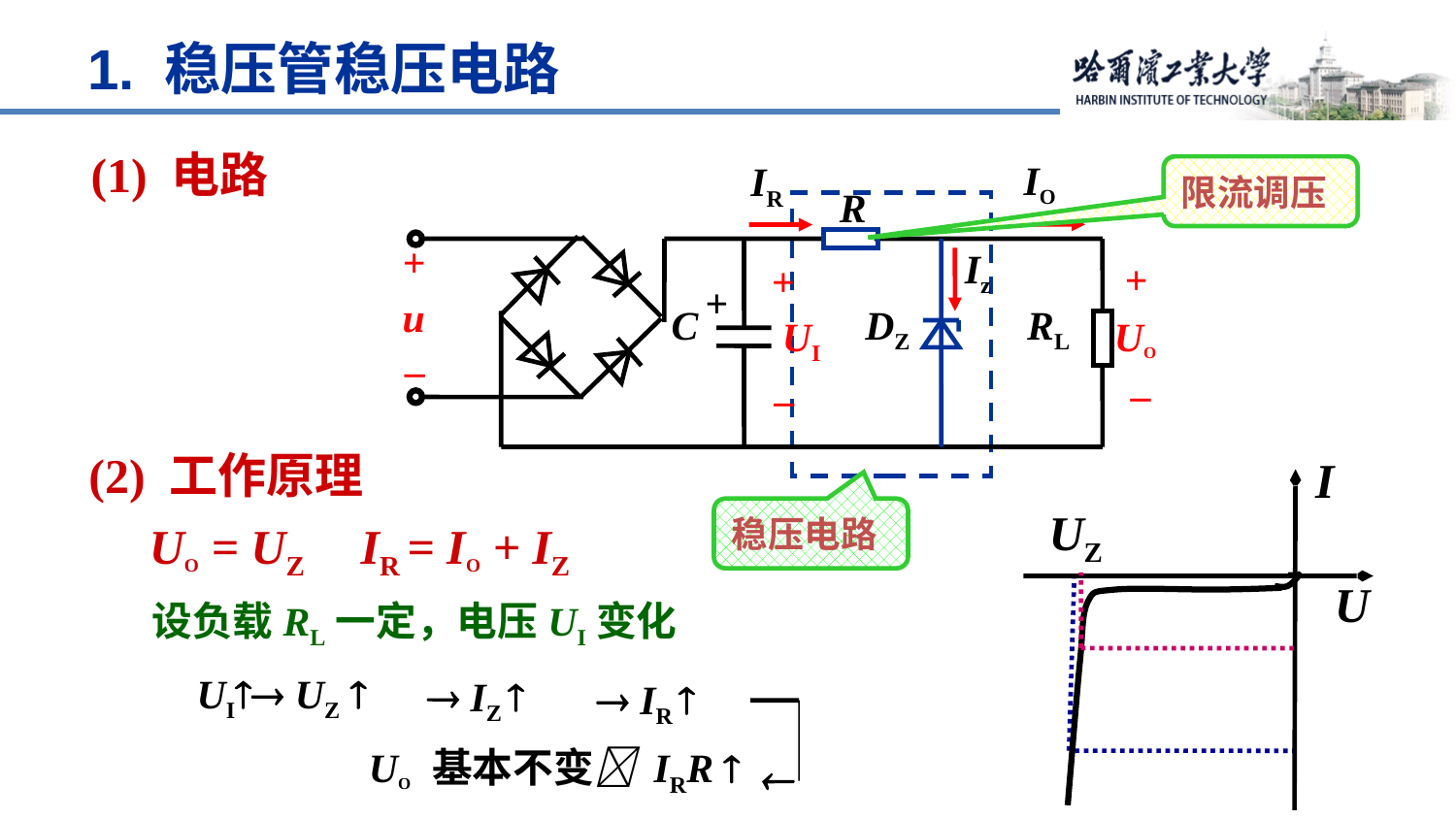

1. 稳压管稳压电路
(1) 电路
IO
IR
R

+

Iz

+
+
UI
–

+

u
C
DZ
RL
UO

–

–

限流调压

(2) 工作原理
I

UZ
U

稳压电路
UO = UZ        IR = IO + IZ

设负载RL一定，电压UI变化

UI↑→ UZ ↑
→ IZ ↑
→ IR ↑

            UO  基本不变← IRR ↑

←